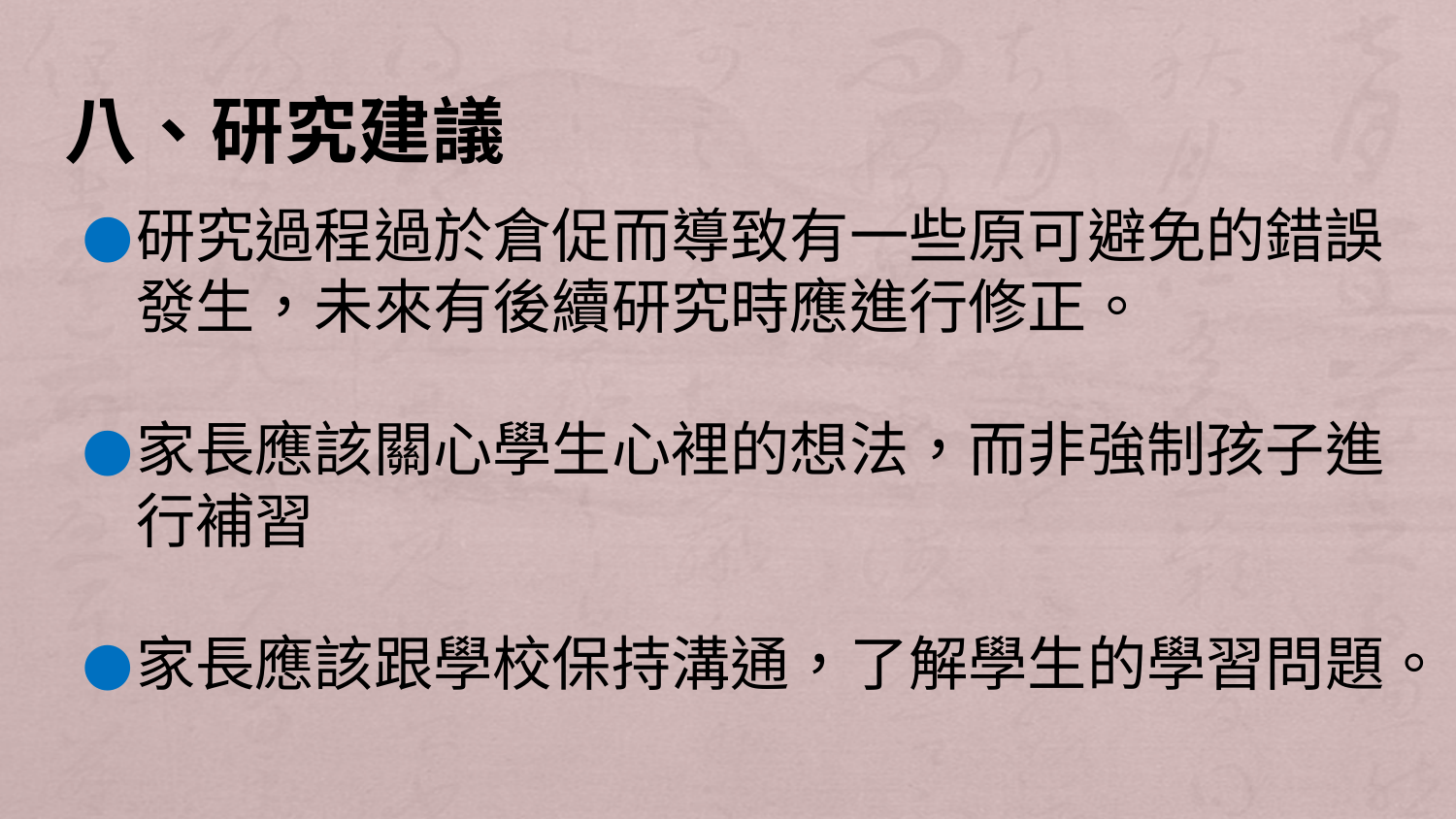

# 八、研究建議
研究過程過於倉促而導致有一些原可避免的錯誤發生，未來有後續研究時應進行修正。

家長應該關心學生心裡的想法，而非強制孩子進行補習

家長應該跟學校保持溝通，了解學生的學習問題。